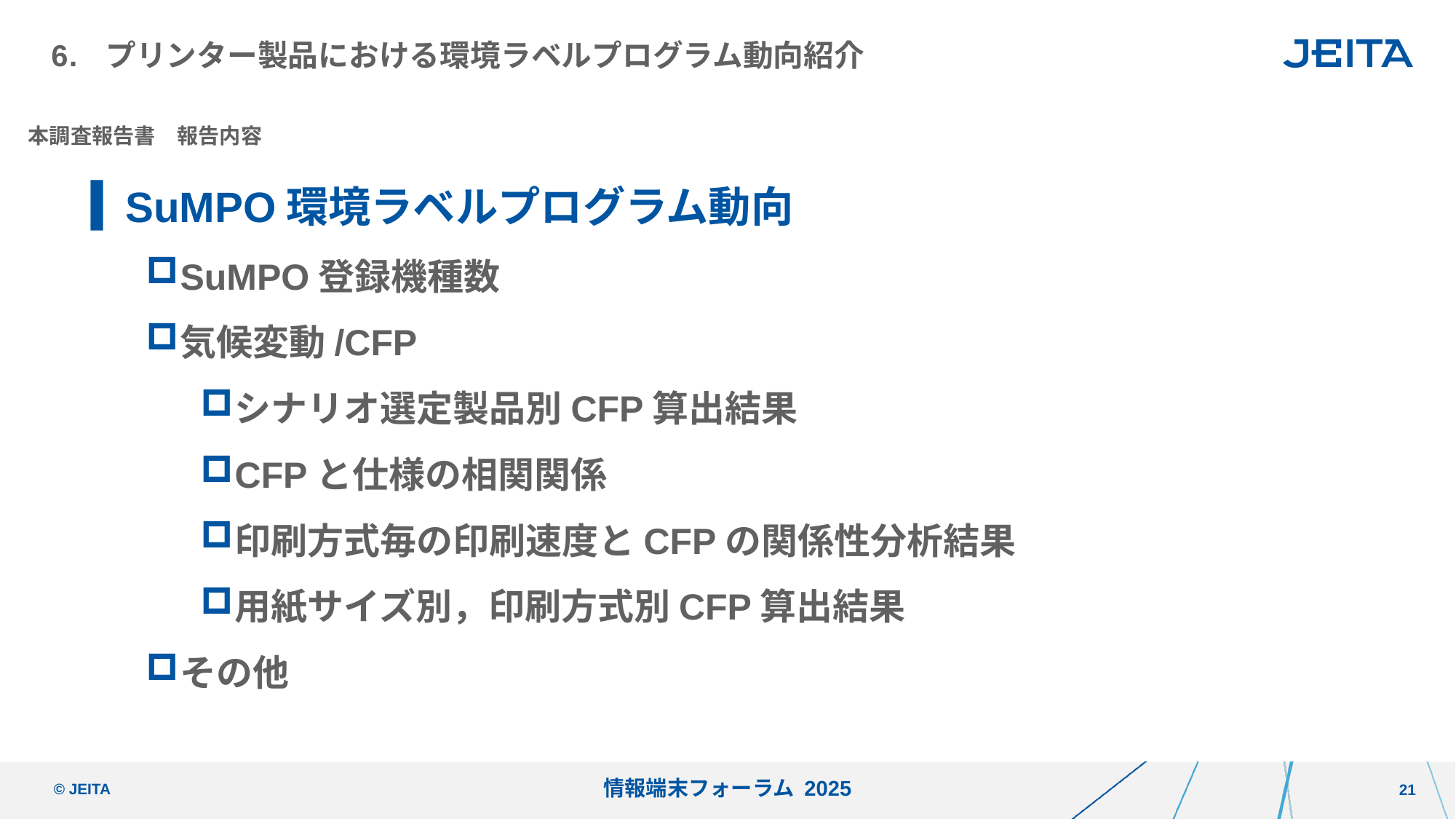

# プリンター製品における環境ラベルプログラム動向紹介
本調査報告書　報告内容
SuMPO環境ラベルプログラム動向
SuMPO登録機種数
気候変動/CFP
シナリオ選定製品別CFP算出結果
CFPと仕様の相関関係
印刷方式毎の印刷速度とCFPの関係性分析結果
用紙サイズ別，印刷方式別CFP算出結果
その他
情報端末フォーラム 2025
© JEITA